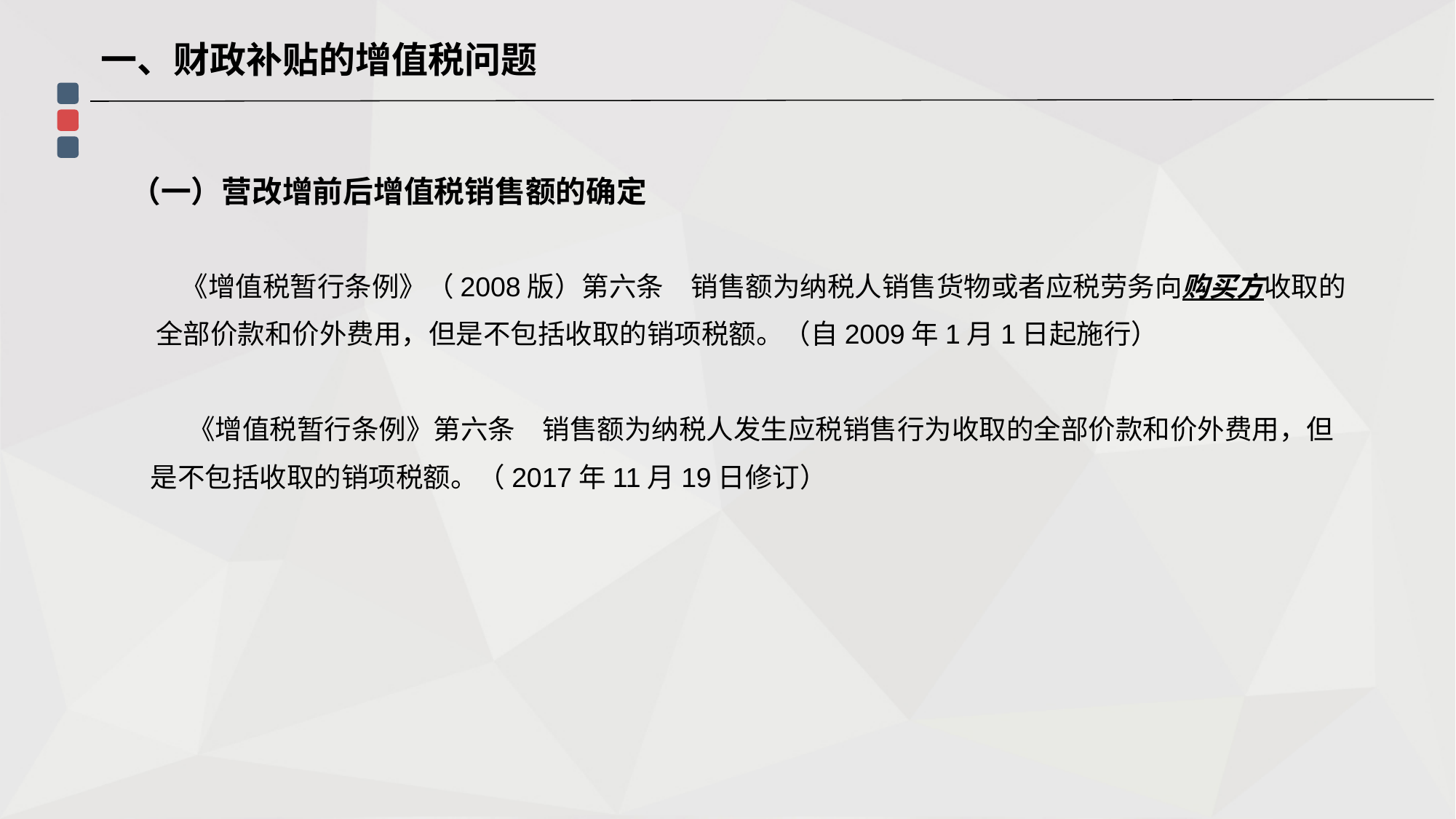

一、财政补贴的增值税问题
（一）营改增前后增值税销售额的确定
   《增值税暂行条例》（2008版）第六条　销售额为纳税人销售货物或者应税劳务向购买方收取的全部价款和价外费用，但是不包括收取的销项税额。（自2009年1月1日起施行）
     《增值税暂行条例》第六条　销售额为纳税人发生应税销售行为收取的全部价款和价外费用，但是不包括收取的销项税额。（2017年11月19日修订）